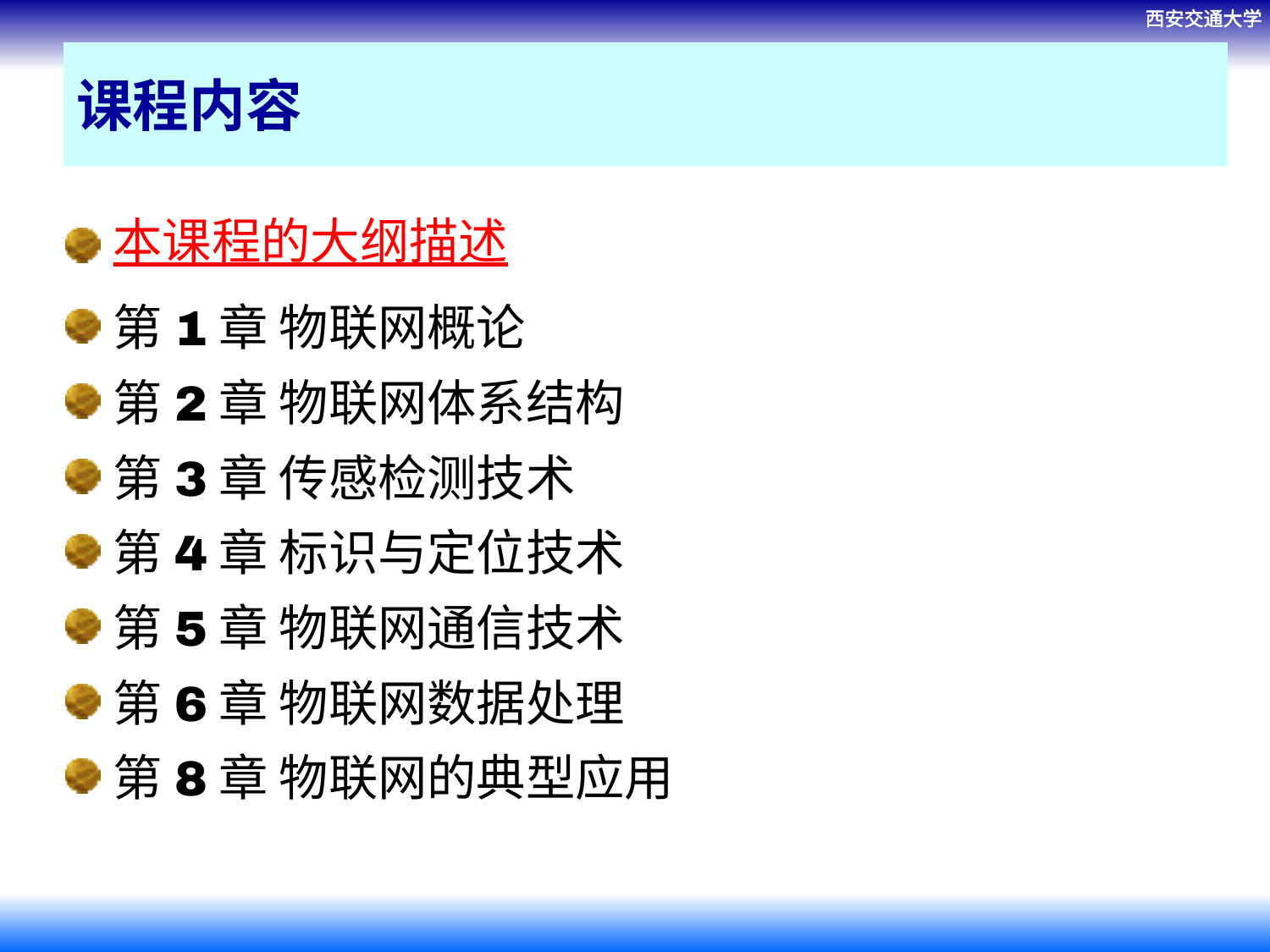

# 课程内容
本课程的大纲描述
第1章 物联网概论
第2章 物联网体系结构
第3章 传感检测技术
第4章 标识与定位技术
第5章 物联网通信技术
第6章 物联网数据处理
第8章 物联网的典型应用